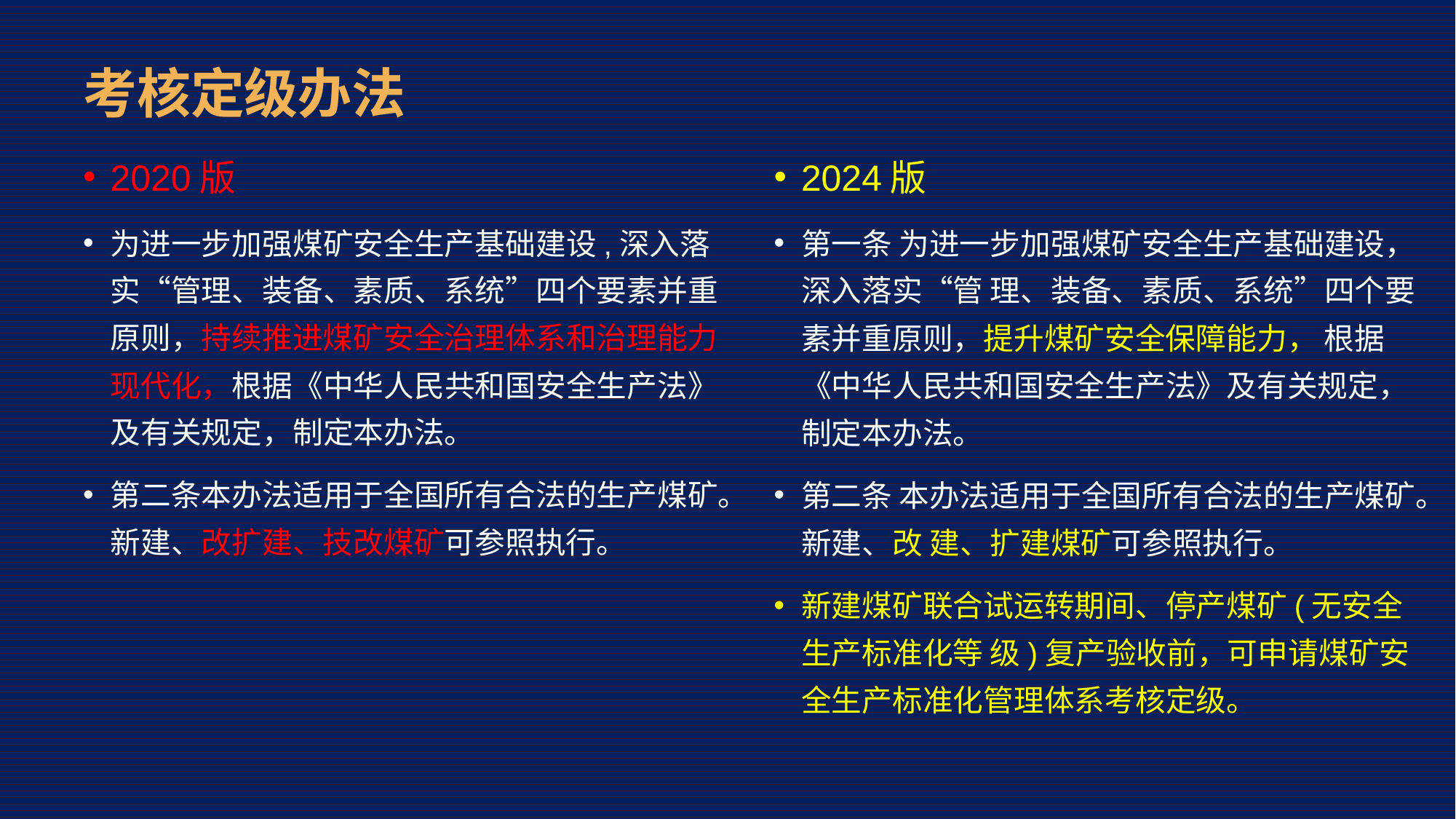

# 考核定级办法
2020版
为进一步加强煤矿安全生产基础建设,深入落实“管理、装备、素质、系统”四个要素并重原则，持续推进煤矿安全治理体系和治理能力现代化，根据《中华人民共和国安全生产法》及有关规定，制定本办法。
第二条本办法适用于全国所有合法的生产煤矿。新建、改扩建、技改煤矿可参照执行。
2024版
第一条 为进一步加强煤矿安全生产基础建设，深入落实“管 理、装备、素质、系统”四个要素并重原则，提升煤矿安全保障能力， 根据《中华人民共和国安全生产法》及有关规定，制定本办法。
第二条 本办法适用于全国所有合法的生产煤矿。新建、改 建、扩建煤矿可参照执行。
新建煤矿联合试运转期间、停产煤矿(无安全生产标准化等 级)复产验收前，可申请煤矿安全生产标准化管理体系考核定级。